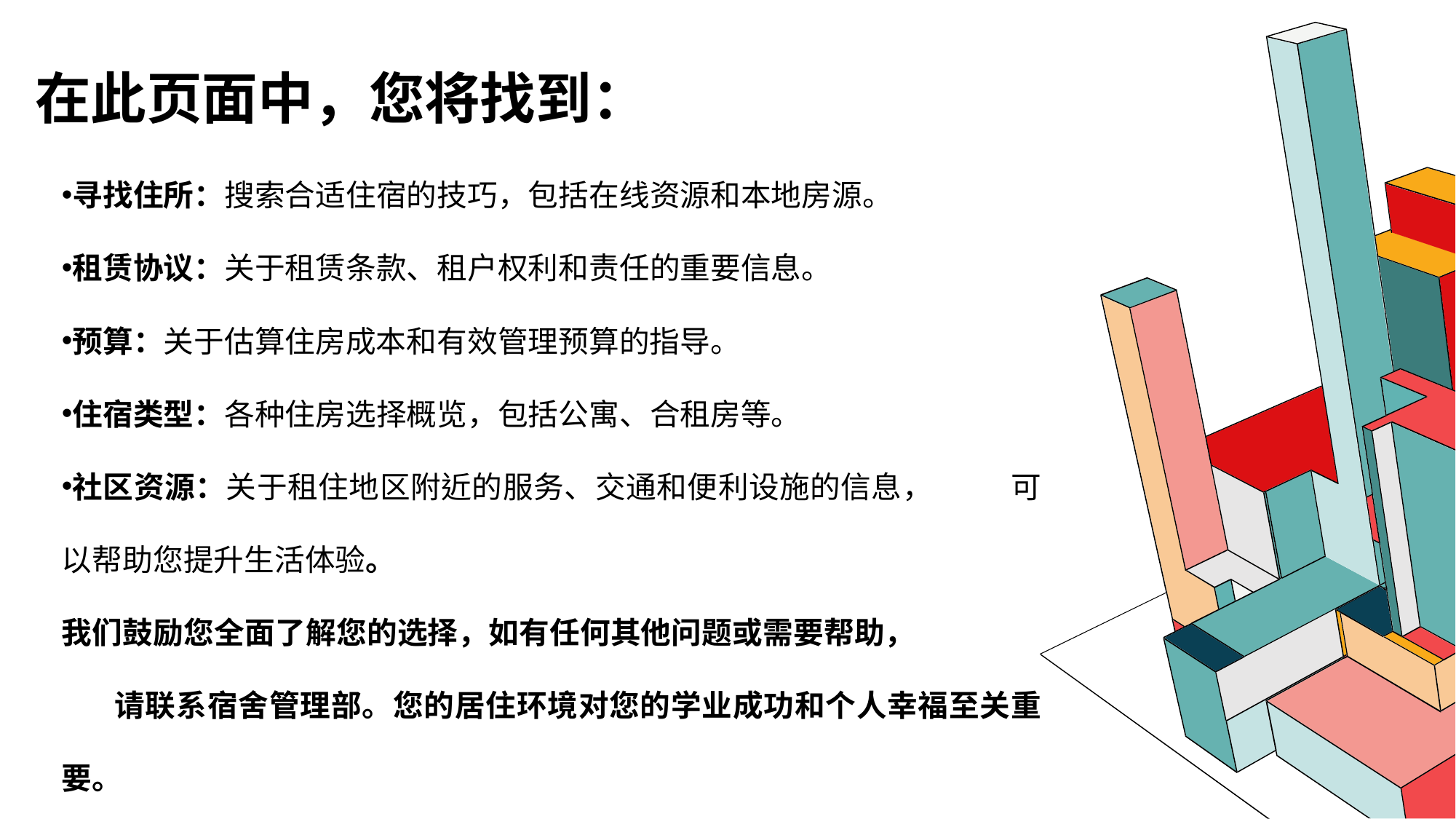

# 在此页面中，您将找到：
寻找住所：搜索合适住宿的技巧，包括在线资源和本地房源。
租赁协议：关于租赁条款、租户权利和责任的重要信息。
预算：关于估算住房成本和有效管理预算的指导。
住宿类型：各种住房选择概览，包括公寓、合租房等。
社区资源：关于租住地区附近的服务、交通和便利设施的信息，           可以帮助您提升生活体验。
我们鼓励您全面了解您的选择，如有任何其他问题或需要帮助，                          请联系宿舍管理部。您的居住环境对您的学业成功和个人幸福至关重要。
祝您在香港顺利找到合适的住宿！